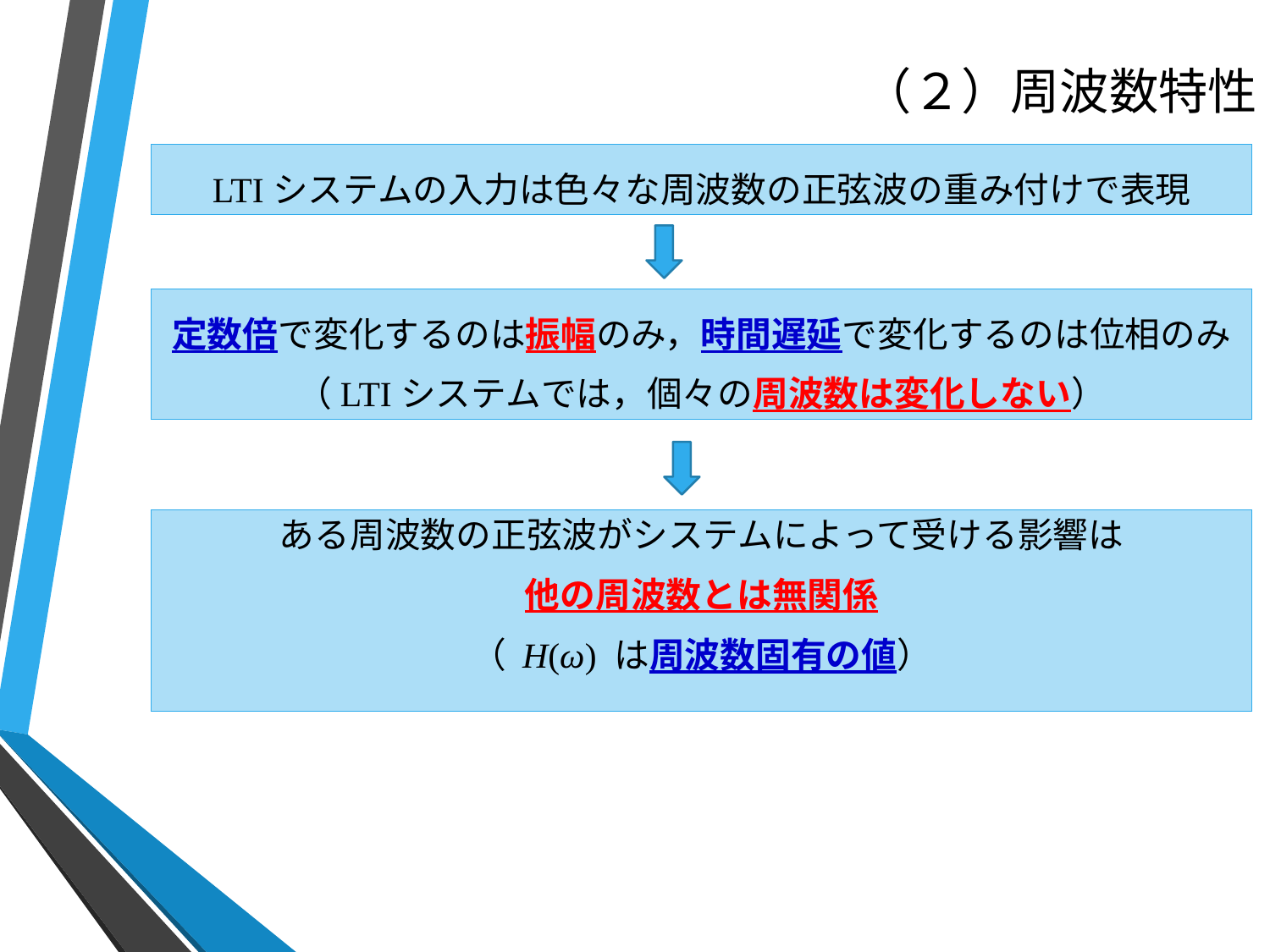

# （２）周波数特性
LTIシステムの入力は色々な周波数の正弦波の重み付けで表現

定数倍で変化するのは振幅のみ，時間遅延で変化するのは位相のみ（LTIシステムでは，個々の周波数は変化しない）

ある周波数の正弦波がシステムによって受ける影響は
他の周波数とは無関係
（ H(ω) は周波数固有の値）